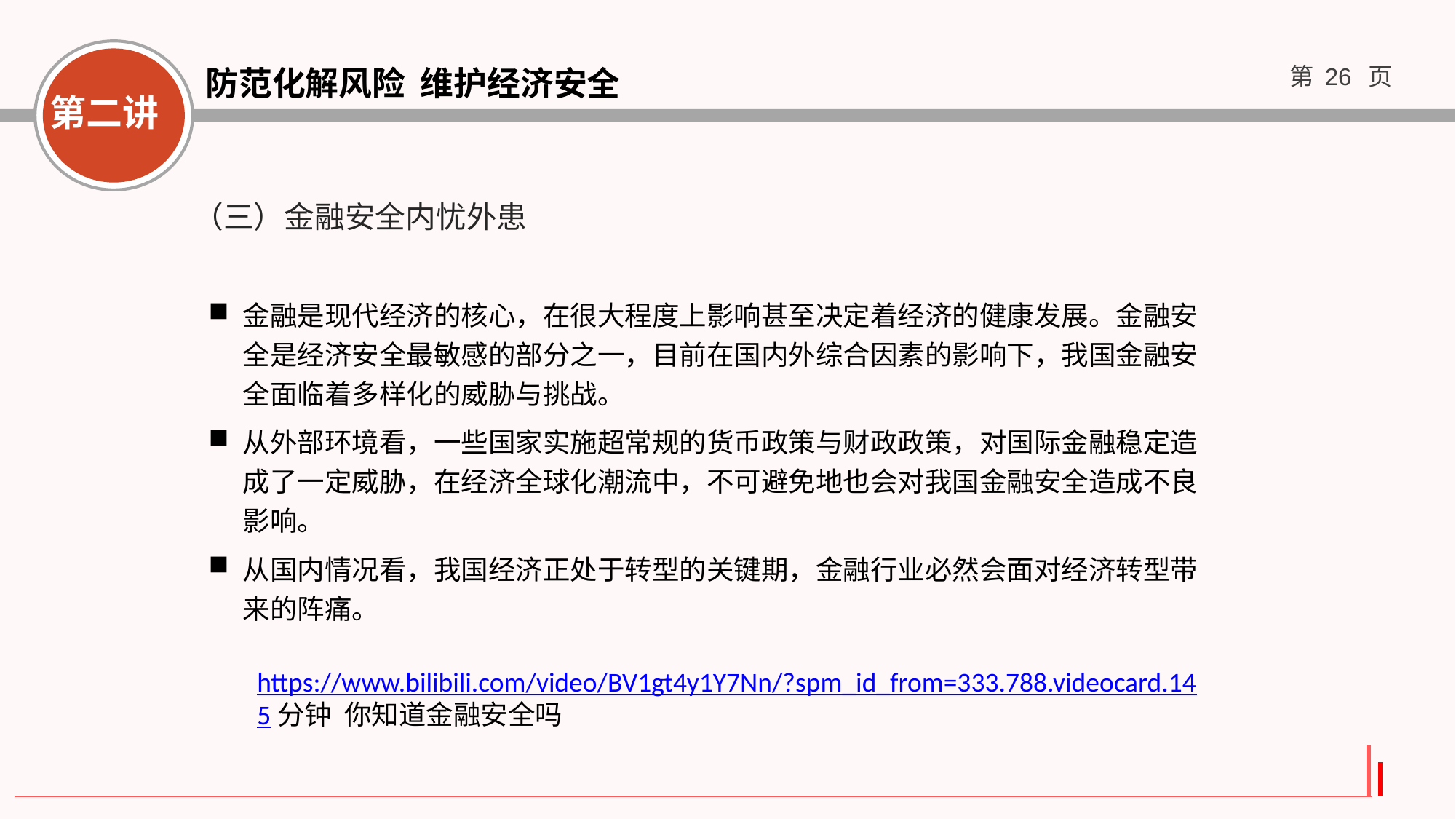

（三）金融安全内忧外患

金融是现代经济的核心，在很大程度上影响甚至决定着经济的健康发展。金融安全是经济安全最敏感的部分之一，目前在国内外综合因素的影响下，我国金融安全面临着多样化的威胁与挑战。
从外部环境看，一些国家实施超常规的货币政策与财政政策，对国际金融稳定造成了一定威胁，在经济全球化潮流中，不可避免地也会对我国金融安全造成不良影响。
从国内情况看，我国经济正处于转型的关键期，金融行业必然会面对经济转型带来的阵痛。
https://www.bilibili.com/video/BV1gt4y1Y7Nn/?spm_id_from=333.788.videocard.145分钟  你知道金融安全吗